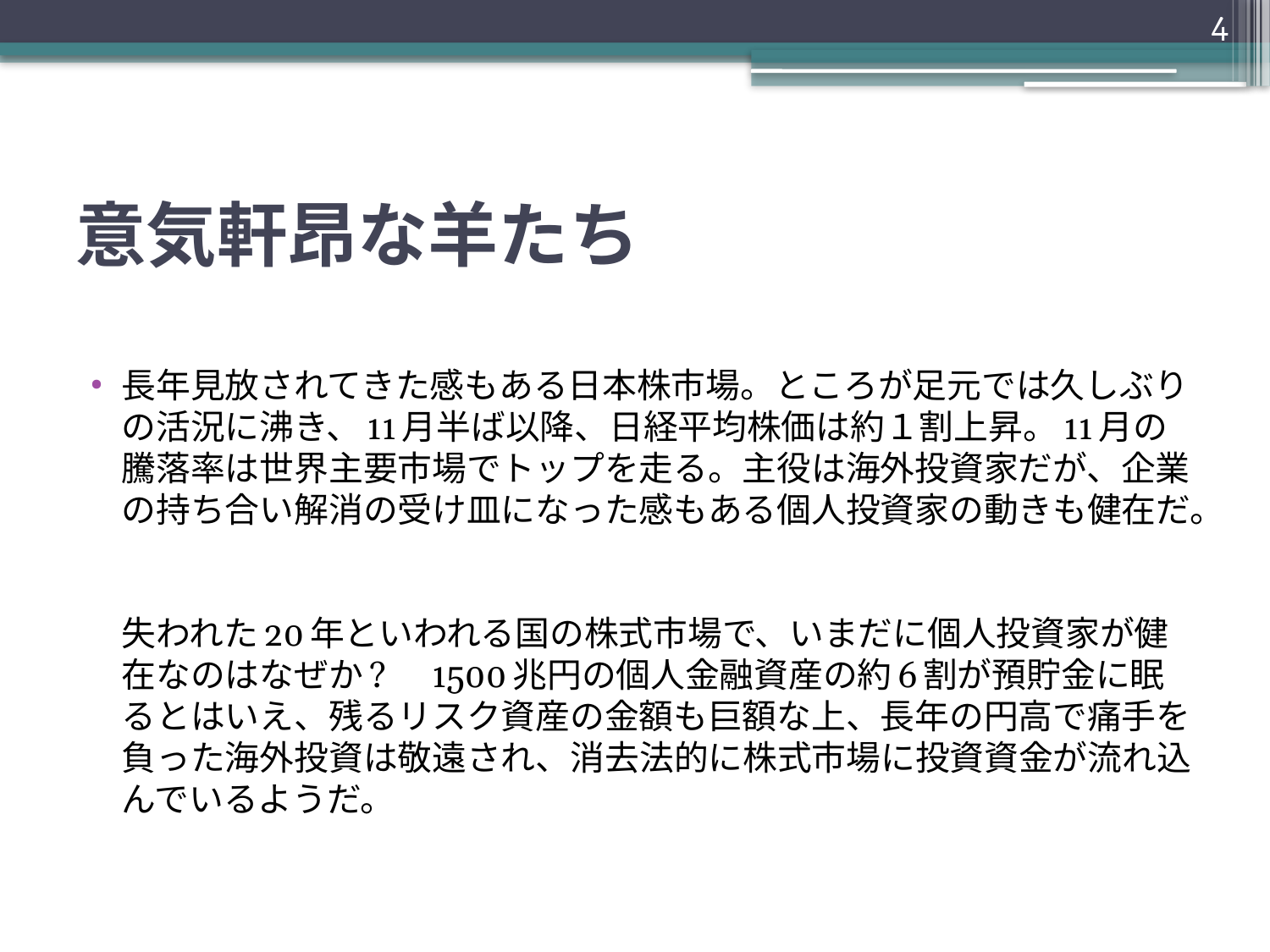

4
# 意気軒昂な羊たち

長年見放されてきた感もある日本株市場。ところが足元では久しぶりの活況に沸き、11月半ば以降、日経平均株価は約１割上昇。11月の騰落率は世界主要市場でトップを走る。主役は海外投資家だが、企業の持ち合い解消の受け皿になった感もある個人投資家の動きも健在だ。
失われた20年といわれる国の株式市場で、いまだに個人投資家が健在なのはなぜか?　1500兆円の個人金融資産の約6割が預貯金に眠るとはいえ、残るリスク資産の金額も巨額な上、長年の円高で痛手を負った海外投資は敬遠され、消去法的に株式市場に投資資金が流れ込んでいるようだ。